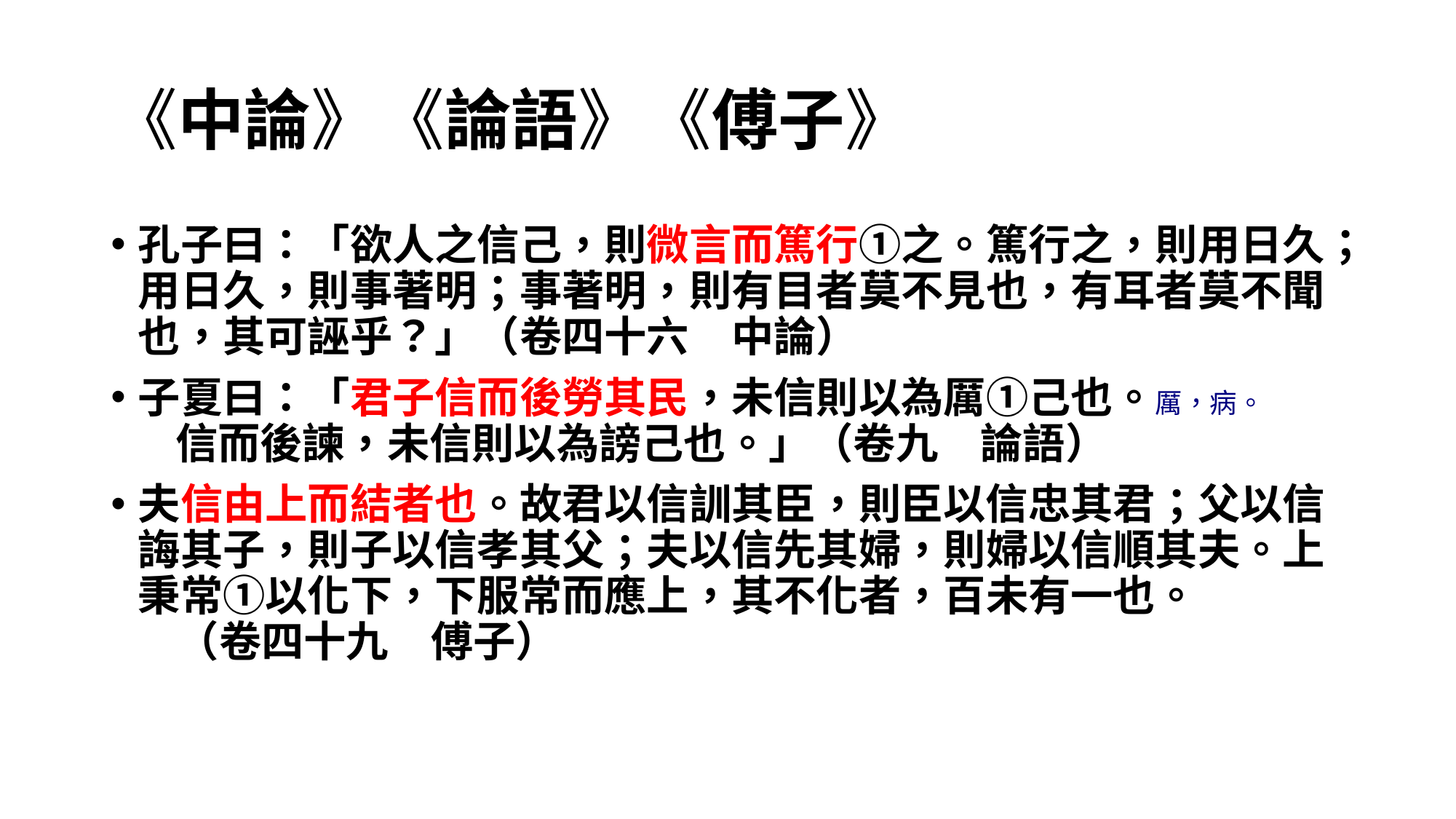

# 《中論》《論語》《傅子》
孔子曰：「欲人之信己，則微言而篤行①之。篤行之，則用日久；用日久，則事著明；事著明，則有目者莫不見也，有耳者莫不聞也，其可誣乎？」（卷四十六　中論）
子夏曰：「君子信而後勞其民，未信則以為厲①己也。厲，病。                   信而後諫，未信則以為謗己也。」（卷九　論語）
夫信由上而結者也。故君以信訓其臣，則臣以信忠其君；父以信誨其子，則子以信孝其父；夫以信先其婦，則婦以信順其夫。上秉常①以化下，下服常而應上，其不化者，百未有一也。                    （卷四十九　傅子）